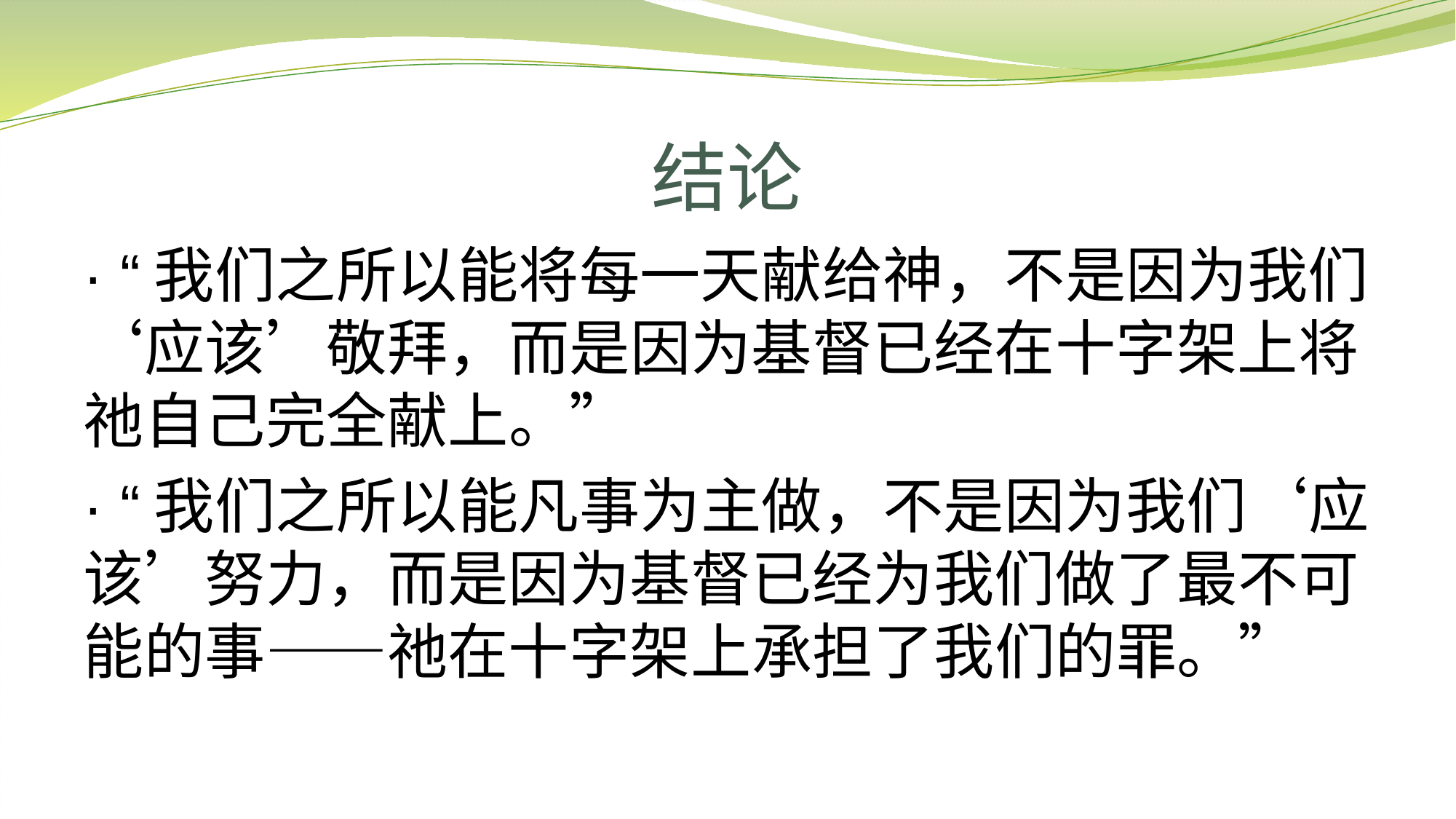

# 结论
· “我们之所以能将每一天献给神，不是因为我们‘应该’敬拜，而是因为基督已经在十字架上将祂自己完全献上。”
· “我们之所以能凡事为主做，不是因为我们‘应该’努力，而是因为基督已经为我们做了最不可能的事——祂在十字架上承担了我们的罪。”